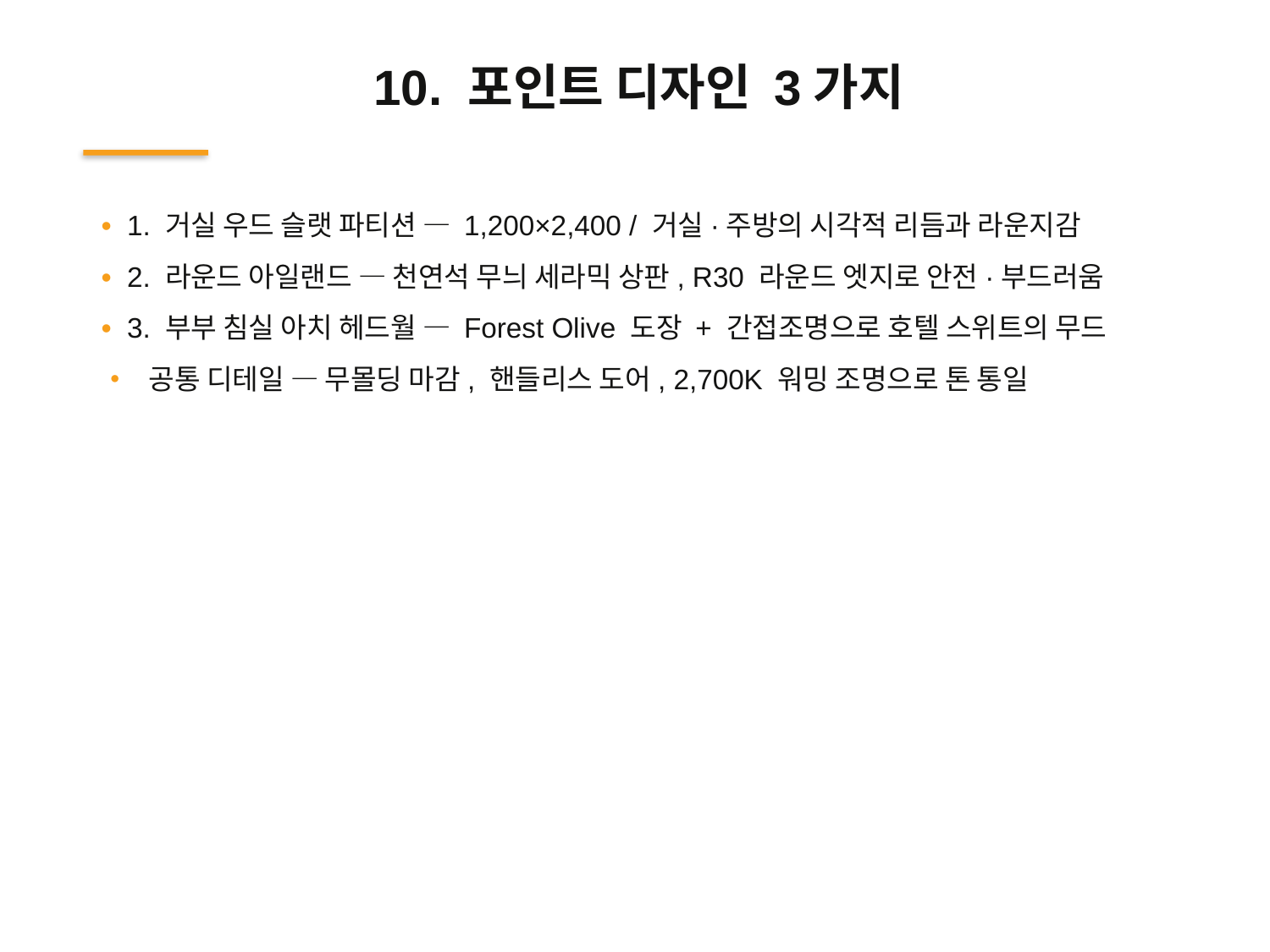

10. 포인트 디자인 3가지

•  1. 거실 우드 슬랫 파티션 — 1,200×2,400 / 거실·주방의 시각적 리듬과 라운지감
•  2. 라운드 아일랜드 — 천연석 무늬 세라믹 상판, R30 라운드 엣지로 안전·부드러움
•  3. 부부 침실 아치 헤드월 — Forest Olive 도장 + 간접조명으로 호텔 스위트의 무드
•  공통 디테일 — 무몰딩 마감, 핸들리스 도어, 2,700K 워밍 조명으로 톤 통일